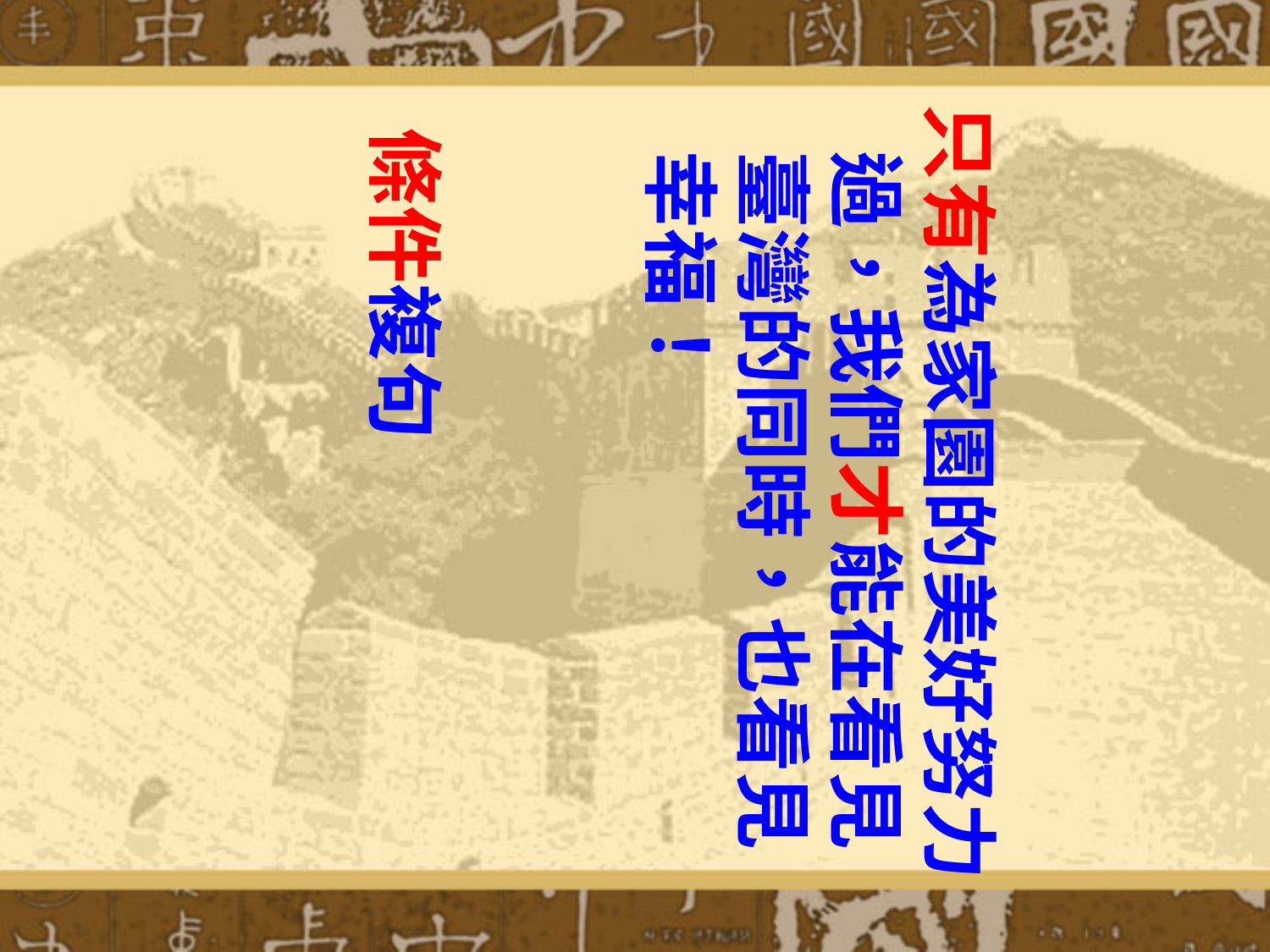

只有為家園的美好努力過，我們才能在看見臺灣的同時，也看見幸福！
條件複句